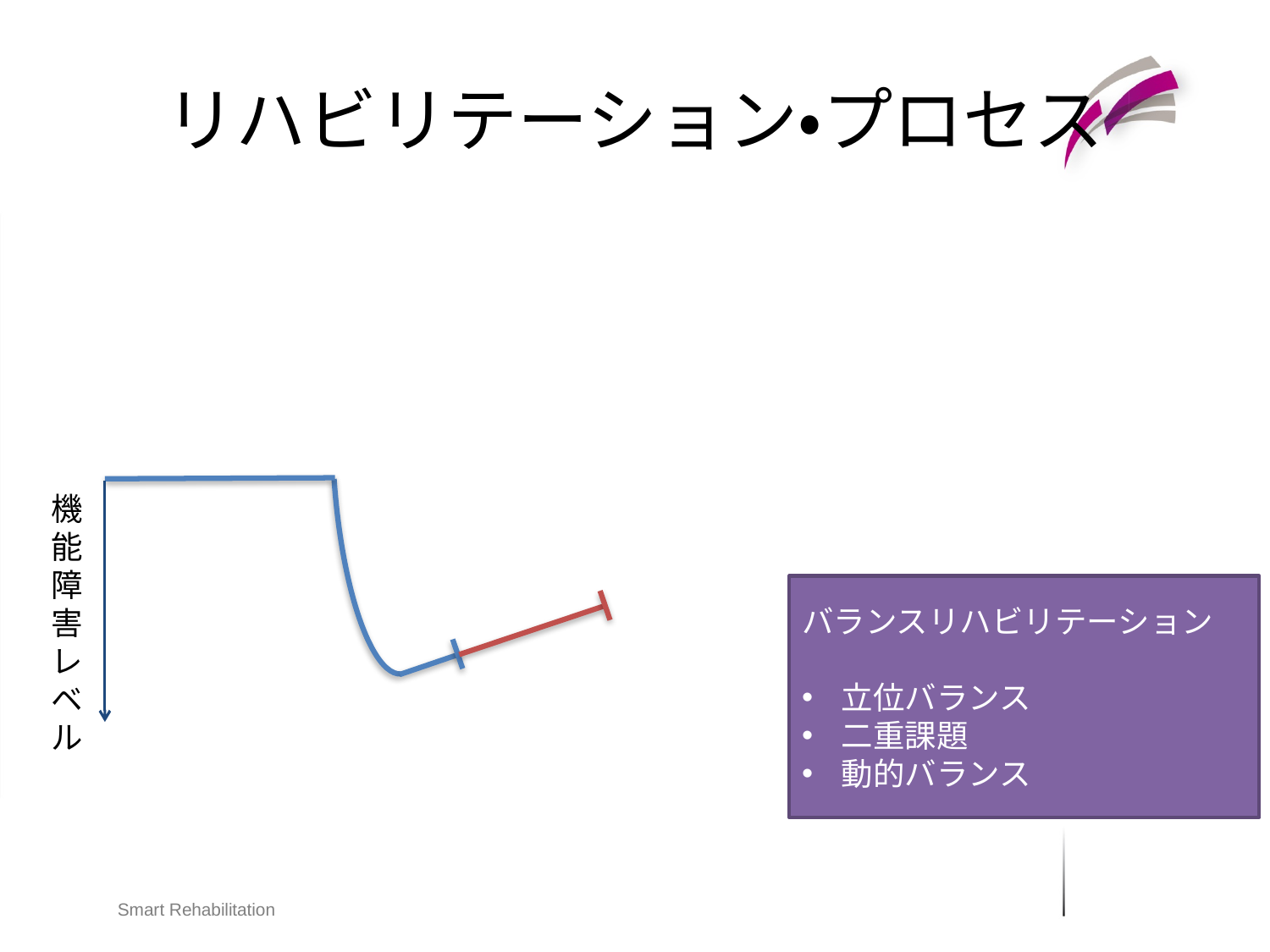

# リハビリテーション・プロセス

バランスリハビリテーション

立位バランス
二重課題
動的バランス
機能障害レベル